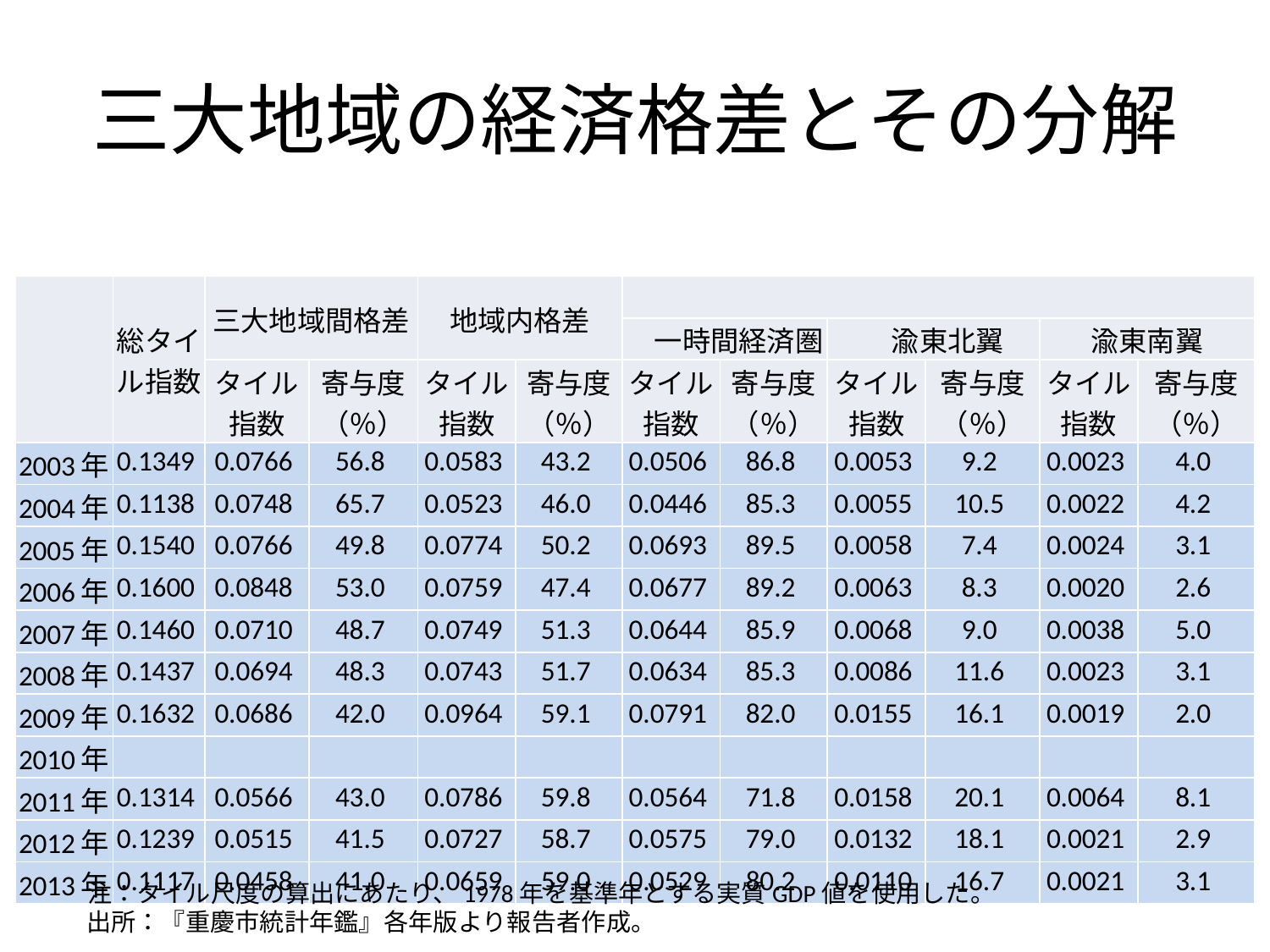

# 三大地域の経済格差とその分解
|  | 総タイル指数 | 三大地域間格差 |  | 地域内格差 |  |  |  |  |  |  |  |
| --- | --- | --- | --- | --- | --- | --- | --- | --- | --- | --- | --- |
|  |  |  |  |  |  | 一時間経済圏 |  | 渝東北翼 |  | 渝東南翼 |  |
|  |  | タイル指数 | 寄与度（％） | タイル指数 | 寄与度（％） | タイル指数 | 寄与度（％） | タイル指数 | 寄与度（％） | タイル指数 | 寄与度（％） |
| 2003年 | 0.1349 | 0.0766 | 56.8 | 0.0583 | 43.2 | 0.0506 | 86.8 | 0.0053 | 9.2 | 0.0023 | 4.0 |
| 2004年 | 0.1138 | 0.0748 | 65.7 | 0.0523 | 46.0 | 0.0446 | 85.3 | 0.0055 | 10.5 | 0.0022 | 4.2 |
| 2005年 | 0.1540 | 0.0766 | 49.8 | 0.0774 | 50.2 | 0.0693 | 89.5 | 0.0058 | 7.4 | 0.0024 | 3.1 |
| 2006年 | 0.1600 | 0.0848 | 53.0 | 0.0759 | 47.4 | 0.0677 | 89.2 | 0.0063 | 8.3 | 0.0020 | 2.6 |
| 2007年 | 0.1460 | 0.0710 | 48.7 | 0.0749 | 51.3 | 0.0644 | 85.9 | 0.0068 | 9.0 | 0.0038 | 5.0 |
| 2008年 | 0.1437 | 0.0694 | 48.3 | 0.0743 | 51.7 | 0.0634 | 85.3 | 0.0086 | 11.6 | 0.0023 | 3.1 |
| 2009年 | 0.1632 | 0.0686 | 42.0 | 0.0964 | 59.1 | 0.0791 | 82.0 | 0.0155 | 16.1 | 0.0019 | 2.0 |
| 2010年 |  |  |  |  |  |  |  |  |  |  |  |
| 2011年 | 0.1314 | 0.0566 | 43.0 | 0.0786 | 59.8 | 0.0564 | 71.8 | 0.0158 | 20.1 | 0.0064 | 8.1 |
| 2012年 | 0.1239 | 0.0515 | 41.5 | 0.0727 | 58.7 | 0.0575 | 79.0 | 0.0132 | 18.1 | 0.0021 | 2.9 |
| 2013年 | 0.1117 | 0.0458 | 41.0 | 0.0659 | 59.0 | 0.0529 | 80.2 | 0.0110 | 16.7 | 0.0021 | 3.1 |
注：タイル尺度の算出にあたり、1978年を基準年とする実質GDP値を使用した。
出所：『重慶市統計年鑑』各年版より報告者作成。